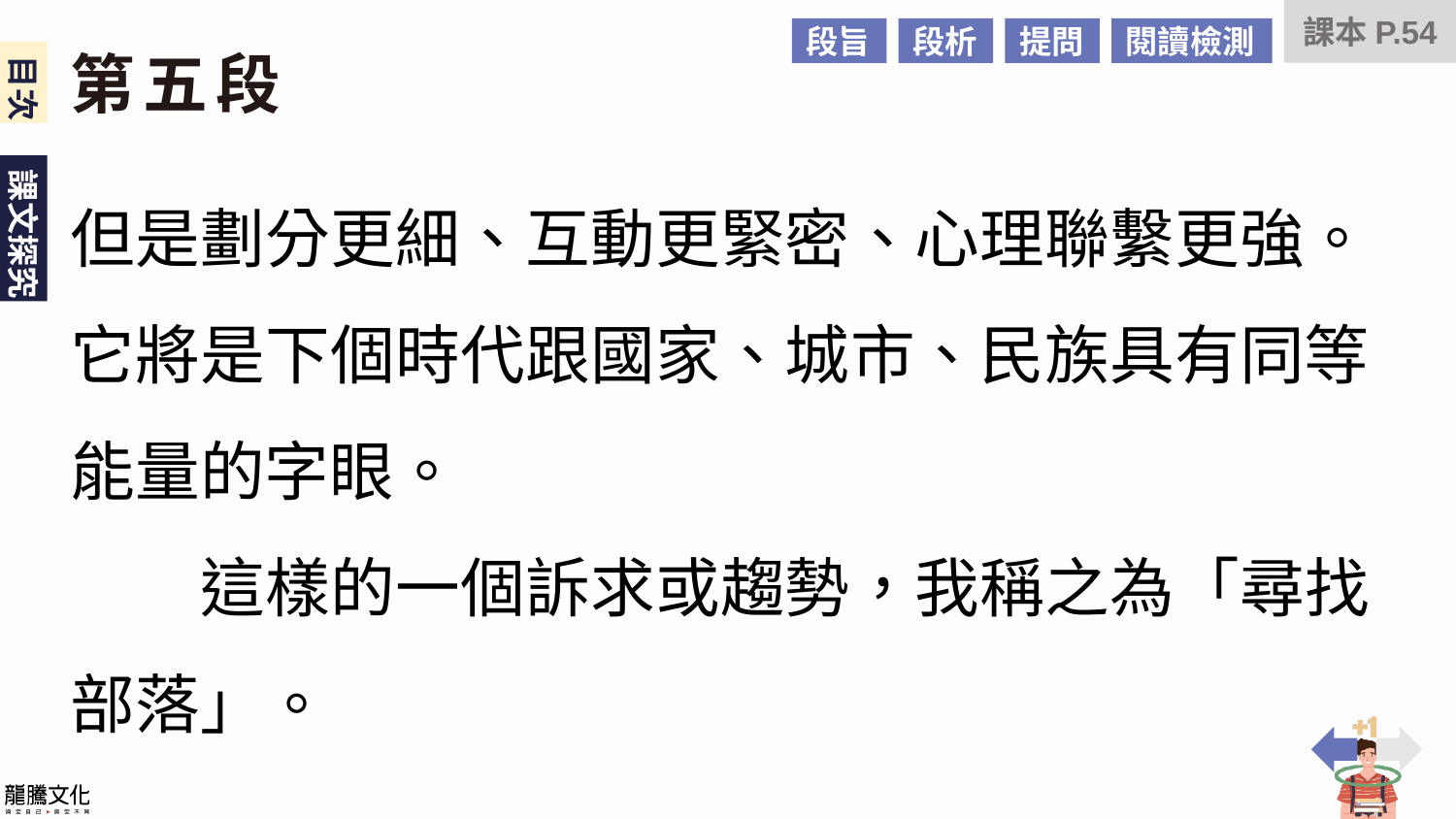

課本P.54
段旨
段析
提問
閱讀檢測
第五段
但是劃分更細、互動更緊密、心理聯繫更強。它將是下個時代跟國家、城市、民族具有同等能量的字眼。
　　這樣的一個訴求或趨勢，我稱之為「尋找部落」。